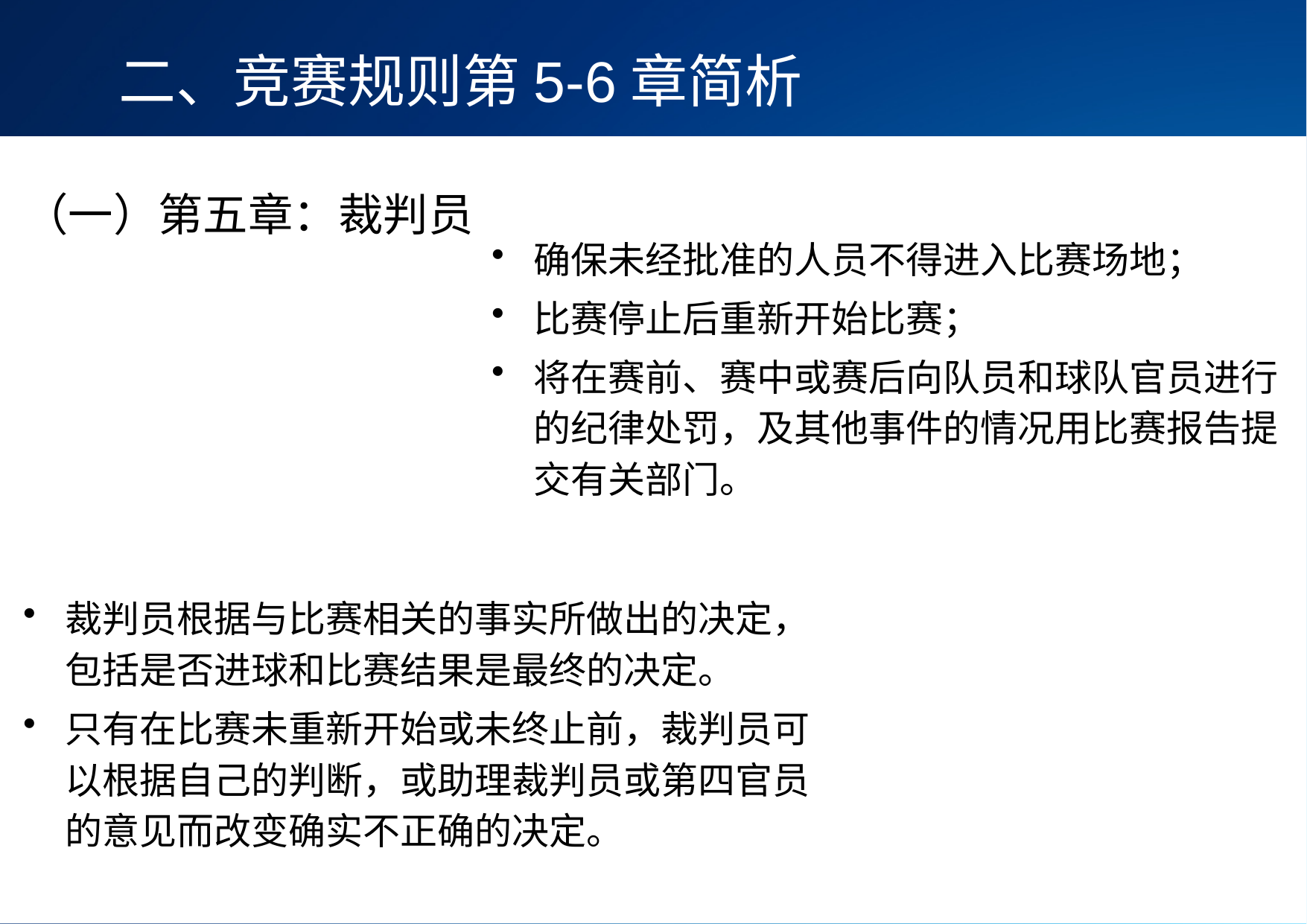

二、竞赛规则第5-6章简析

（一）第五章：裁判员
确保未经批准的人员不得进入比赛场地；
比赛停止后重新开始比赛；
将在赛前、赛中或赛后向队员和球队官员进行的纪律处罚，及其他事件的情况用比赛报告提交有关部门。
裁判员根据与比赛相关的事实所做出的决定，包括是否进球和比赛结果是最终的决定。
只有在比赛未重新开始或未终止前，裁判员可以根据自己的判断，或助理裁判员或第四官员的意见而改变确实不正确的决定。